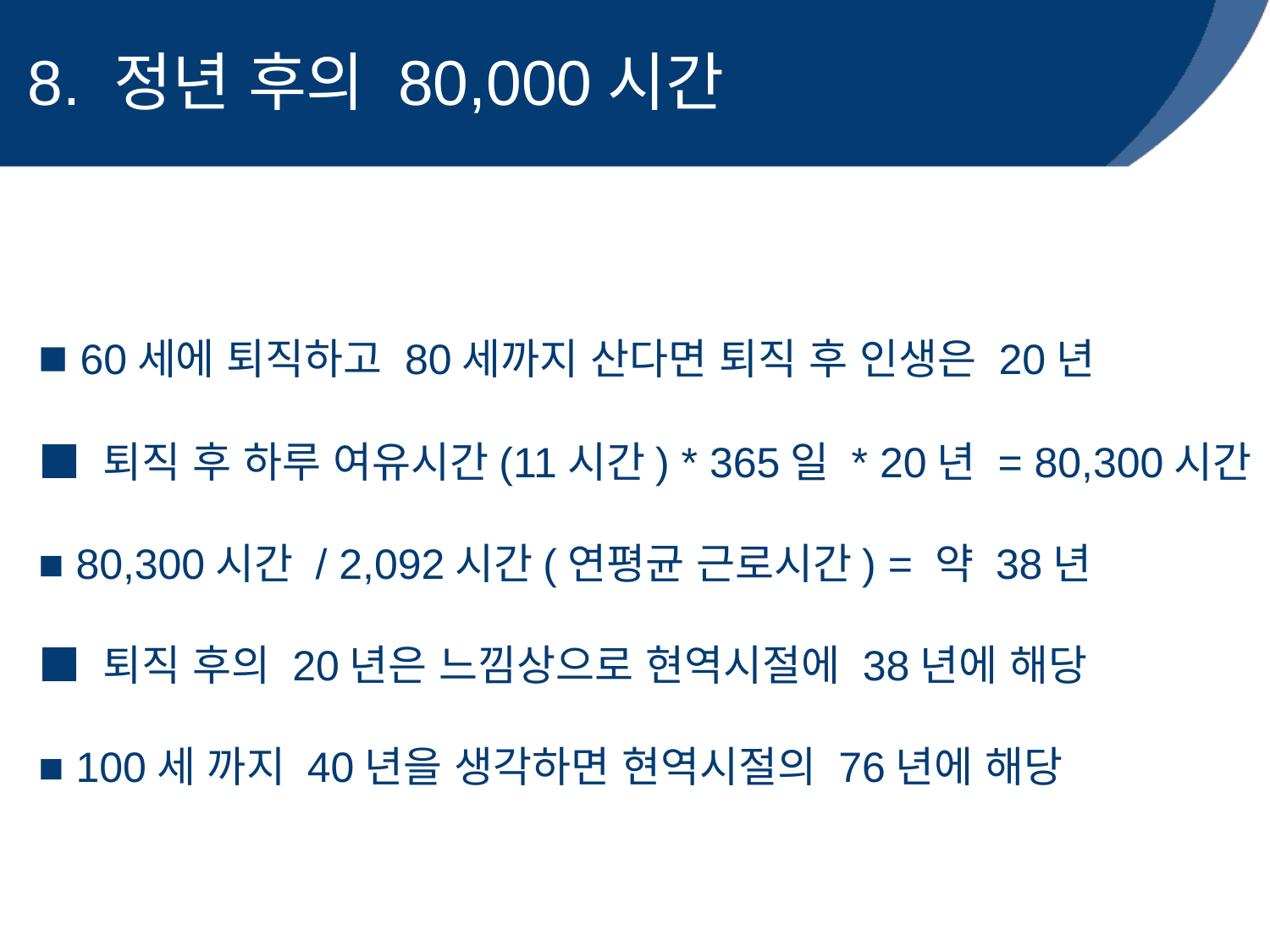

# 8. 정년 후의 80,000시간
■ 60세에 퇴직하고 80세까지 산다면 퇴직 후 인생은 20년
■ 퇴직 후 하루 여유시간(11시간) * 365일 * 20년 = 80,300시간
■ 80,300시간 / 2,092시간(연평균 근로시간) = 약 38년
■ 퇴직 후의 20년은 느낌상으로 현역시절에 38년에 해당
■ 100세 까지 40년을 생각하면 현역시절의 76년에 해당